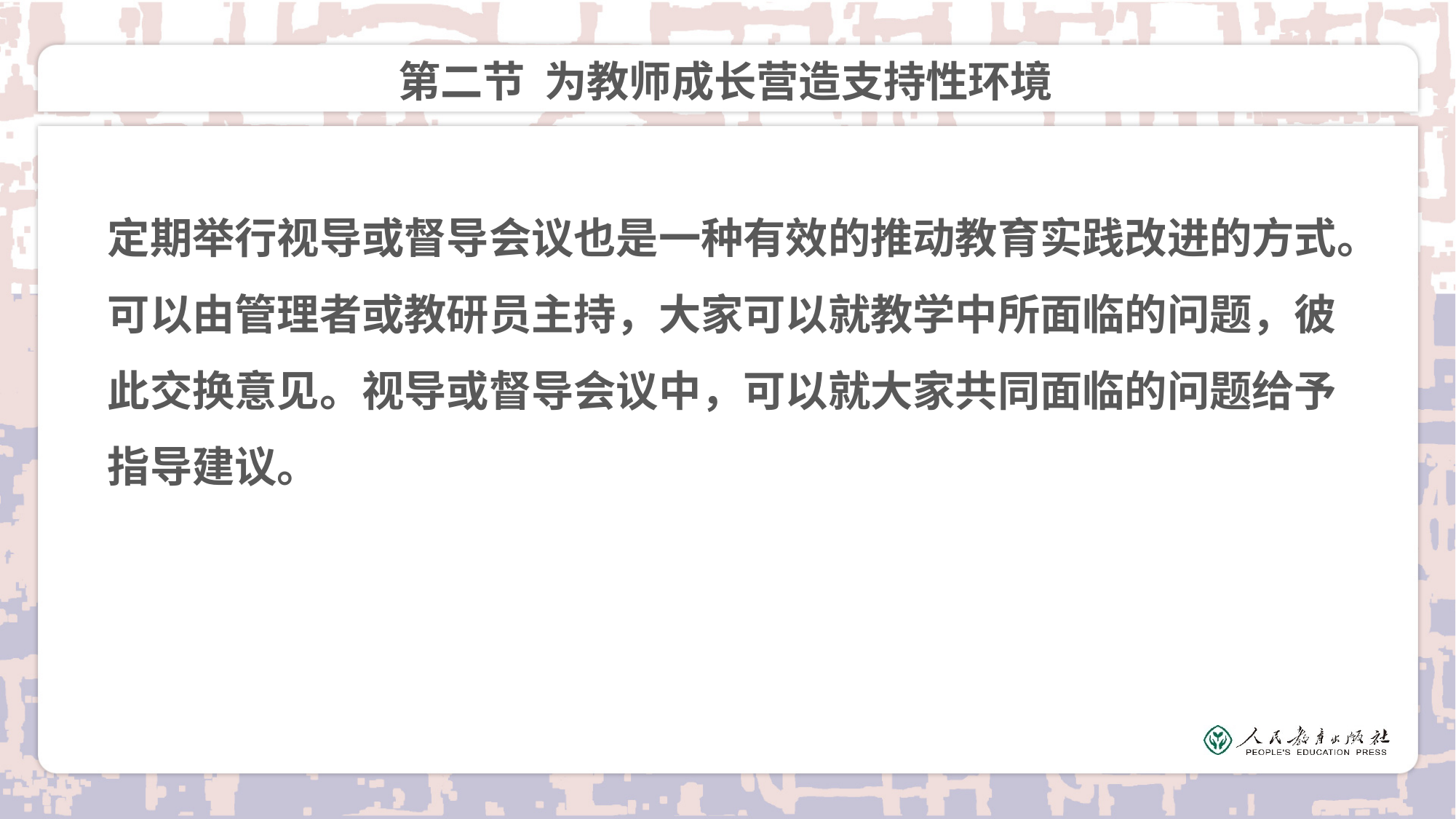

# 第二节  为教师成长营造支持性环境
定期举行视导或督导会议也是一种有效的推动教育实践改进的方式。可以由管理者或教研员主持，大家可以就教学中所面临的问题，彼此交换意见。视导或督导会议中，可以就大家共同面临的问题给予指导建议。